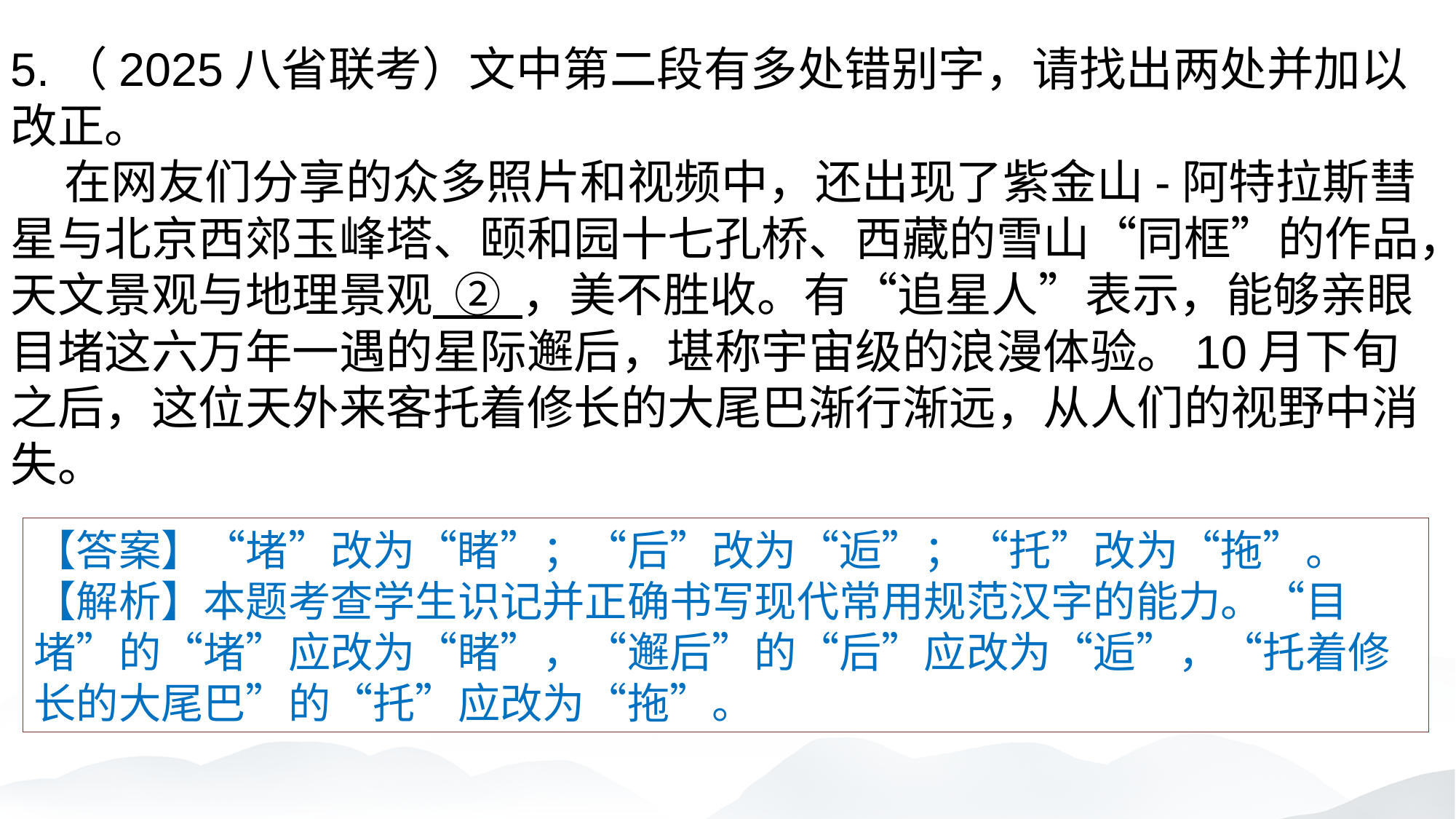

5.（2025八省联考）文中第二段有多处错别字，请找出两处并加以改正。
    在网友们分享的众多照片和视频中，还出现了紫金山-阿特拉斯彗星与北京西郊玉峰塔、颐和园十七孔桥、西藏的雪山“同框”的作品，天文景观与地理景观  ②  ，美不胜收。有“追星人”表示，能够亲眼目堵这六万年一遇的星际邂后，堪称宇宙级的浪漫体验。10月下旬之后，这位天外来客托着修长的大尾巴渐行渐远，从人们的视野中消失。
【答案】“堵”改为“睹”；“后”改为“逅”；“托”改为“拖”。
【解析】本题考查学生识记并正确书写现代常用规范汉字的能力。“目堵”的“堵”应改为“睹”，“邂后”的“后”应改为“逅”，“托着修长的大尾巴”的“托”应改为“拖”。